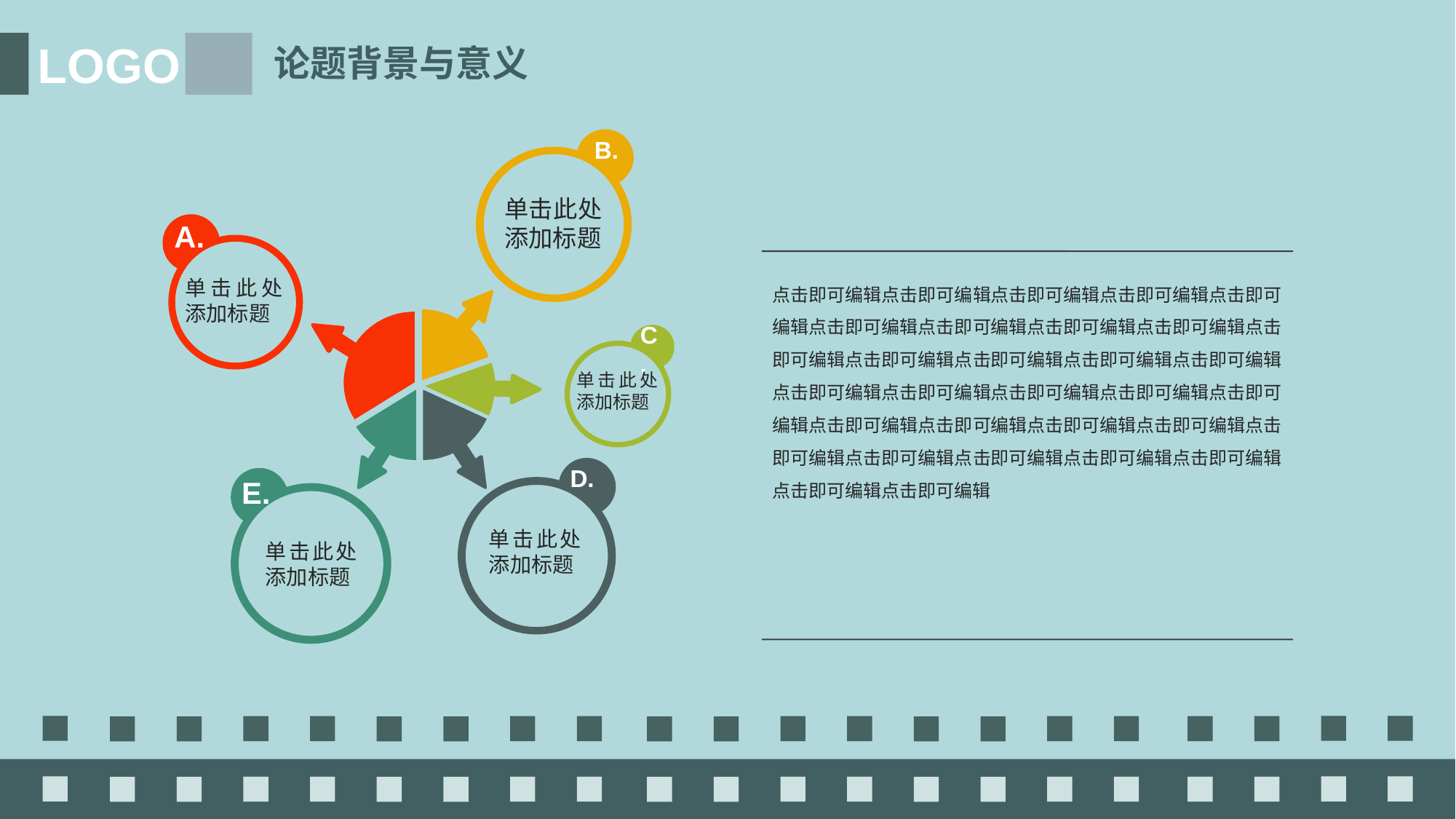

LOGO

论题背景与意义

B.

单击此处添加标题
A.

单击此处添加标题
C.

单击此处添加标题

D.

单击此处添加标题

E.

单击此处添加标题

点击即可编辑点击即可编辑点击即可编辑点击即可编辑点击即可编辑点击即可编辑点击即可编辑点击即可编辑点击即可编辑点击即可编辑点击即可编辑点击即可编辑点击即可编辑点击即可编辑点击即可编辑点击即可编辑点击即可编辑点击即可编辑点击即可编辑点击即可编辑点击即可编辑点击即可编辑点击即可编辑点击即可编辑点击即可编辑点击即可编辑点击即可编辑点击即可编辑点击即可编辑点击即可编辑